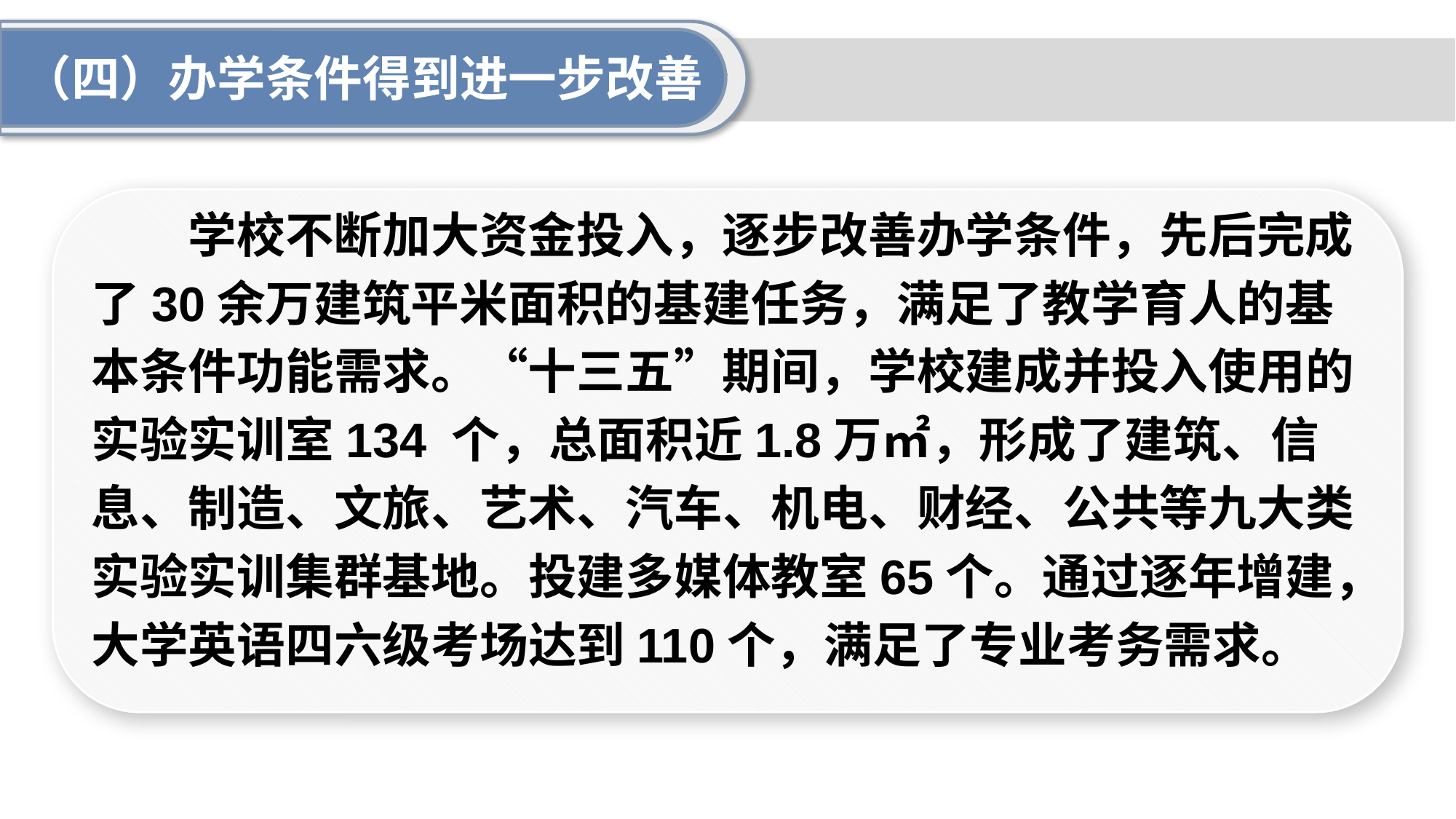

（四）办学条件得到进一步改善
学校不断加大资金投入，逐步改善办学条件，先后完成了30余万建筑平米面积的基建任务，满足了教学育人的基本条件功能需求。“十三五”期间，学校建成并投入使用的实验实训室134 个，总面积近1.8万㎡，形成了建筑、信息、制造、文旅、艺术、汽车、机电、财经、公共等九大类实验实训集群基地。投建多媒体教室65个。通过逐年增建，大学英语四六级考场达到110个，满足了专业考务需求。